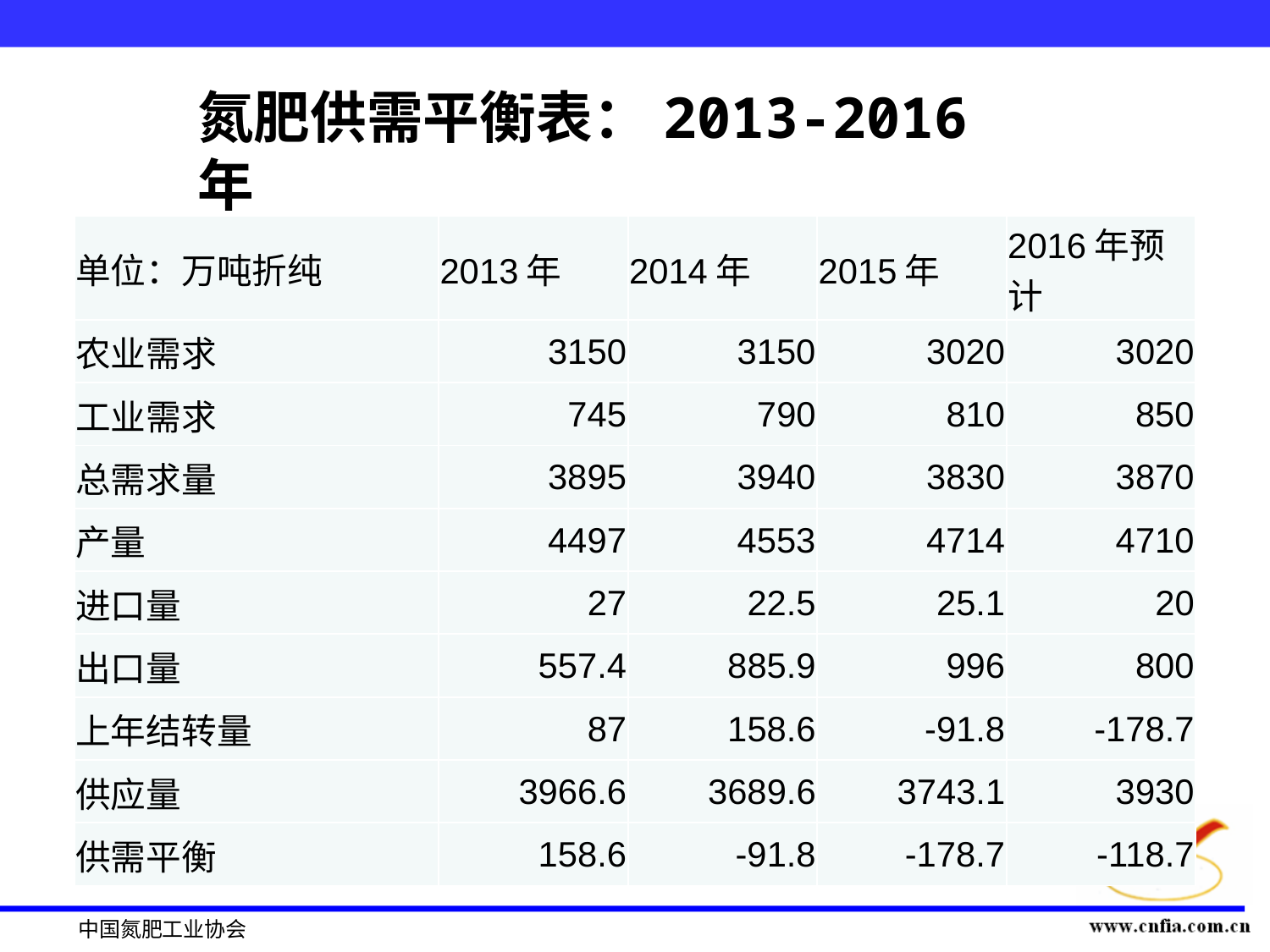

氮肥供需平衡表：2013-2016年
| 单位：万吨折纯 | 2013年 | 2014年 | 2015年 | 2016年预计 |
| --- | --- | --- | --- | --- |
| 农业需求 | 3150 | 3150 | 3020 | 3020 |
| 工业需求 | 745 | 790 | 810 | 850 |
| 总需求量 | 3895 | 3940 | 3830 | 3870 |
| 产量 | 4497 | 4553 | 4714 | 4710 |
| 进口量 | 27 | 22.5 | 25.1 | 20 |
| 出口量 | 557.4 | 885.9 | 996 | 800 |
| 上年结转量 | 87 | 158.6 | -91.8 | -178.7 |
| 供应量 | 3966.6 | 3689.6 | 3743.1 | 3930 |
| 供需平衡 | 158.6 | -91.8 | -178.7 | -118.7 |